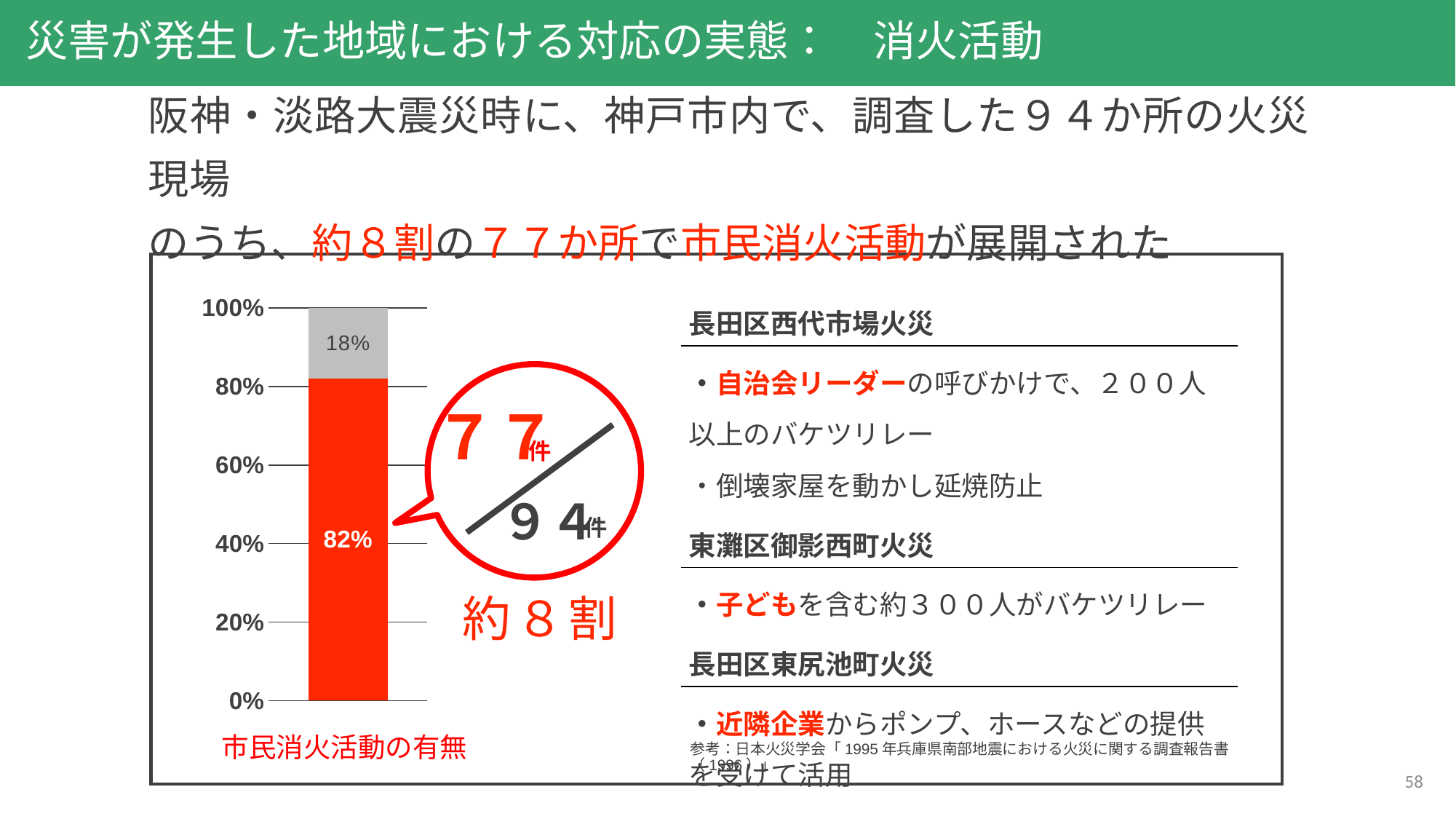

災害が発生した地域における対応の実態：　消火活動
阪神・淡路大震災時に、神戸市内で、調査した９４か所の火災現場
のうち、約８割の７７か所で市民消火活動が展開された

| 長田区西代市場火災 |
| --- |
| ・自治会リーダーの呼びかけで、２００人以上のバケツリレー ・倒壊家屋を動かし延焼防止 |
| 東灘区御影西町火災 |
| ・子どもを含む約３００人がバケツリレー |
| 長田区東尻池町火災 |
| ・近隣企業からポンプ、ホースなどの提供を受けて活用 |

### Chart

| Category |  |  |
|---|---|---|
７７
件
９４
件
約８割
市民消火活動の有無
参考：日本火災学会「1995年兵庫県南部地震における火災に関する調査報告書（1996）」
58